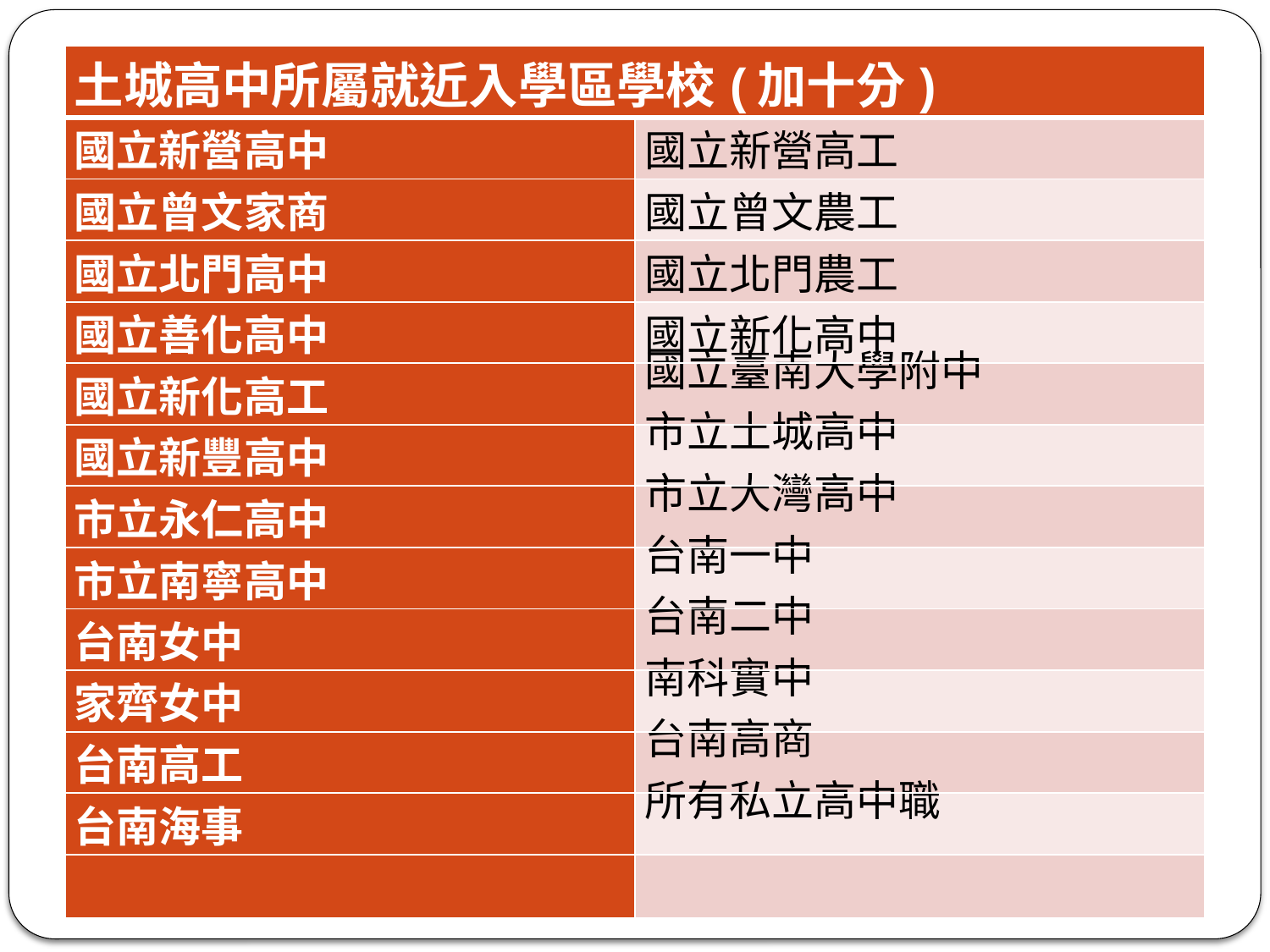

| 土城高中所屬就近入學區學校(加十分) |  |
| --- | --- |
| 國立新營高中 | 國立新營高工 |
| 國立曾文家商 | 國立曾文農工 |
| 國立北門高中 | 國立北門農工 |
| 國立善化高中 | 國立新化高中 |
| 國立新化高工 | 國立臺南大學附中 |
| 國立新豐高中 | 市立土城高中 |
| 市立永仁高中 | 市立大灣高中 |
| 市立南寧高中 | 台南一中 |
| 台南女中 | 台南二中 |
| 家齊女中 | 南科實中 |
| 台南高工 | 台南高商 |
| 台南海事 | 所有私立高中職 |
|  |  |